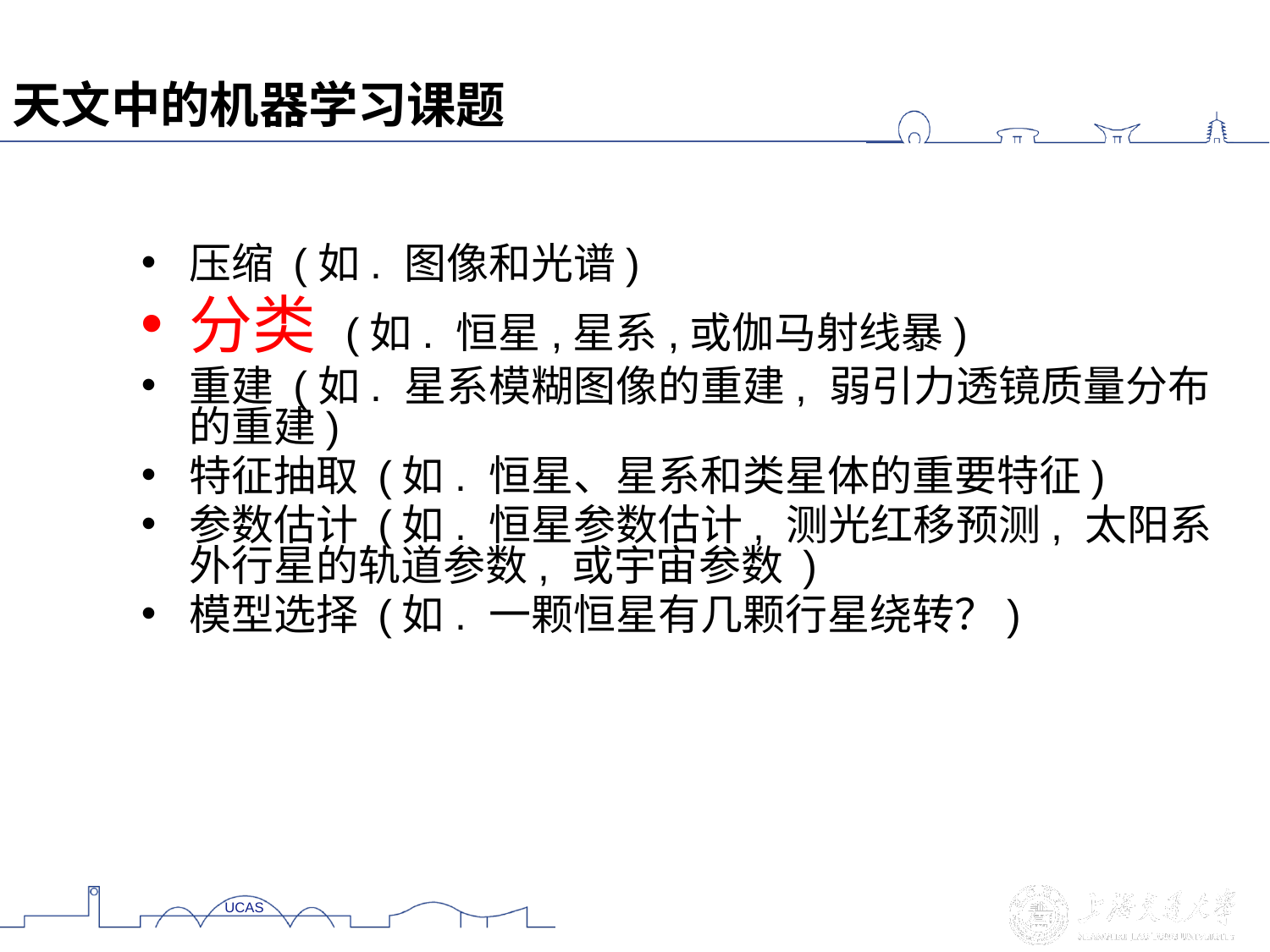

天文中的机器学习课题
压缩 (如. 图像和光谱)
分类 (如. 恒星,星系,或伽马射线暴)
重建 (如. 星系模糊图像的重建, 弱引力透镜质量分布的重建)
特征抽取 (如. 恒星、星系和类星体的重要特征)
参数估计 (如. 恒星参数估计, 测光红移预测, 太阳系外行星的轨道参数, 或宇宙参数 )
模型选择 (如. 一颗恒星有几颗行星绕转？)